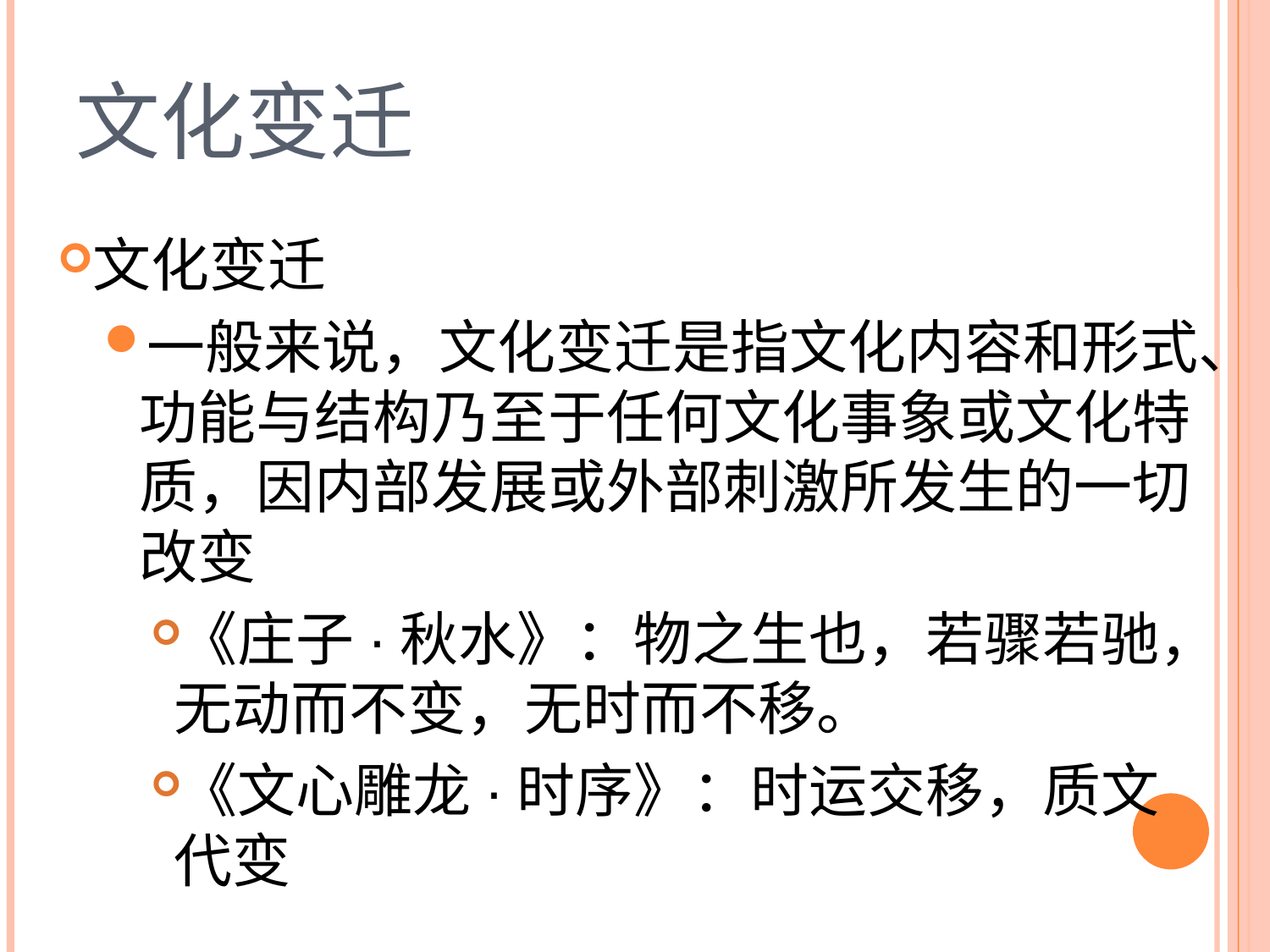

# 文化变迁
文化变迁
一般来说，文化变迁是指文化内容和形式、功能与结构乃至于任何文化事象或文化特质，因内部发展或外部刺激所发生的一切改变
《庄子·秋水》：物之生也，若骤若驰，无动而不变，无时而不移。
《文心雕龙·时序》：时运交移，质文代变